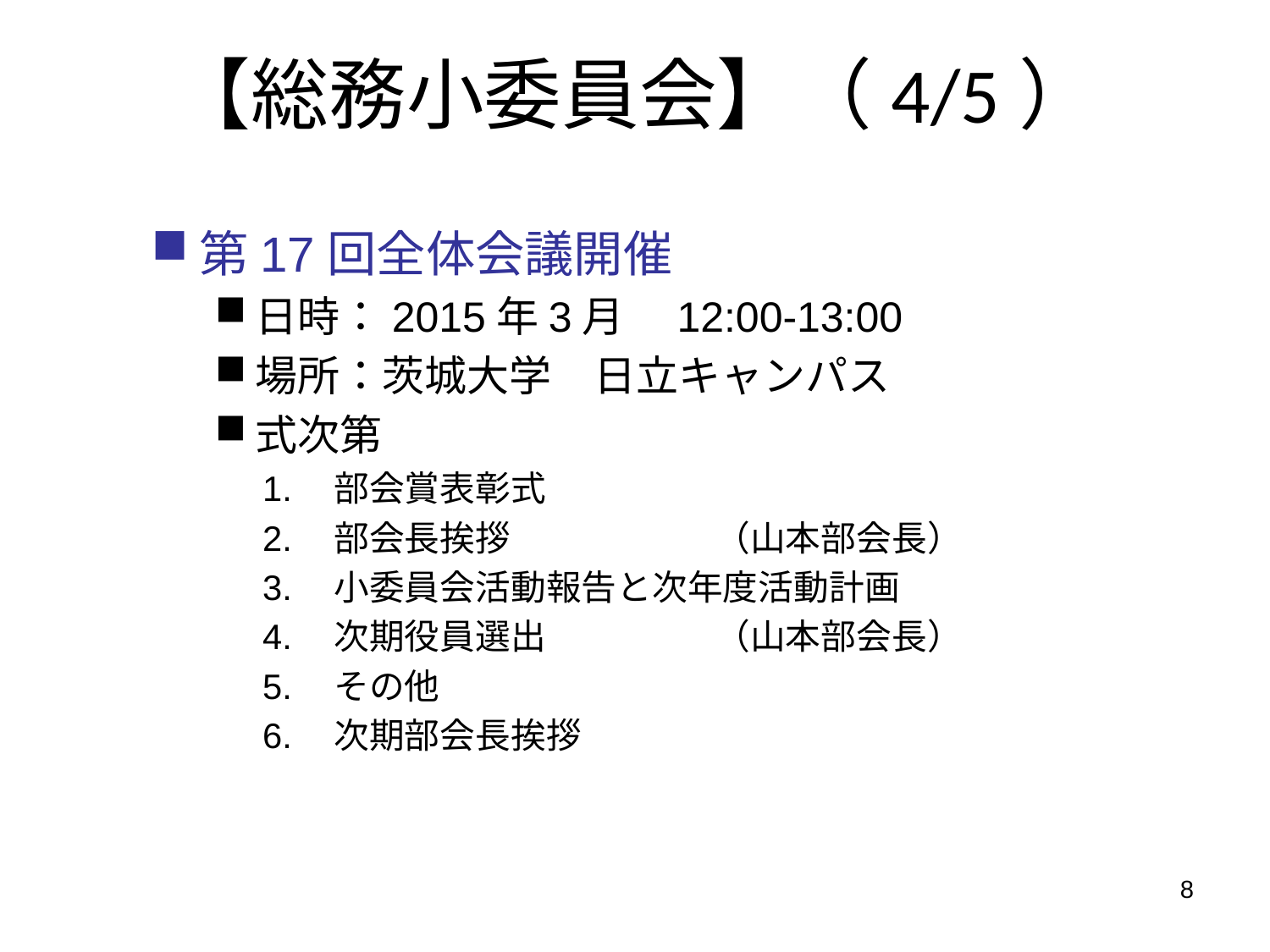

【総務小委員会】（4/5）
第17回全体会議開催
日時：2015年3月　12:00-13:00
場所：茨城大学　日立キャンパス
式次第
部会賞表彰式
部会長挨拶		（山本部会長）
小委員会活動報告と次年度活動計画
次期役員選出　　　　	（山本部会長）
その他
次期部会長挨拶
8